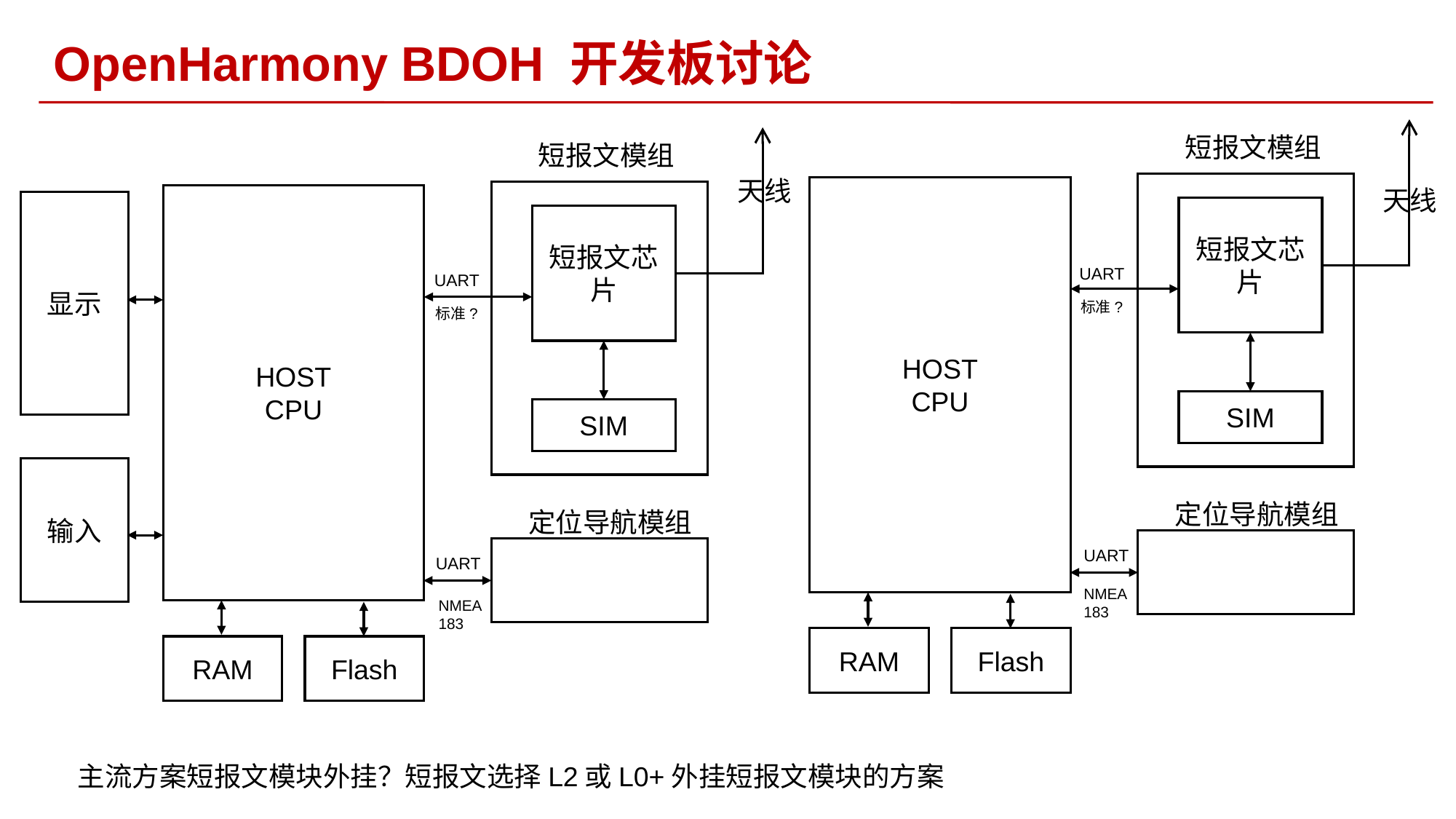

OpenHarmony BDOH 开发板讨论

短报文模组
短报文模组
天线

HOST
CPU
天线

HOST
CPU
显示
短报文芯片
短报文芯片
UART
UART
标准?
标准?
SIM
SIM
输入
定位导航模组
定位导航模组

UART
UART
NMEA 183
NMEA 183
RAM
Flash
RAM
Flash
主流方案短报文模块外挂？短报文选择L2或L0+外挂短报文模块的方案